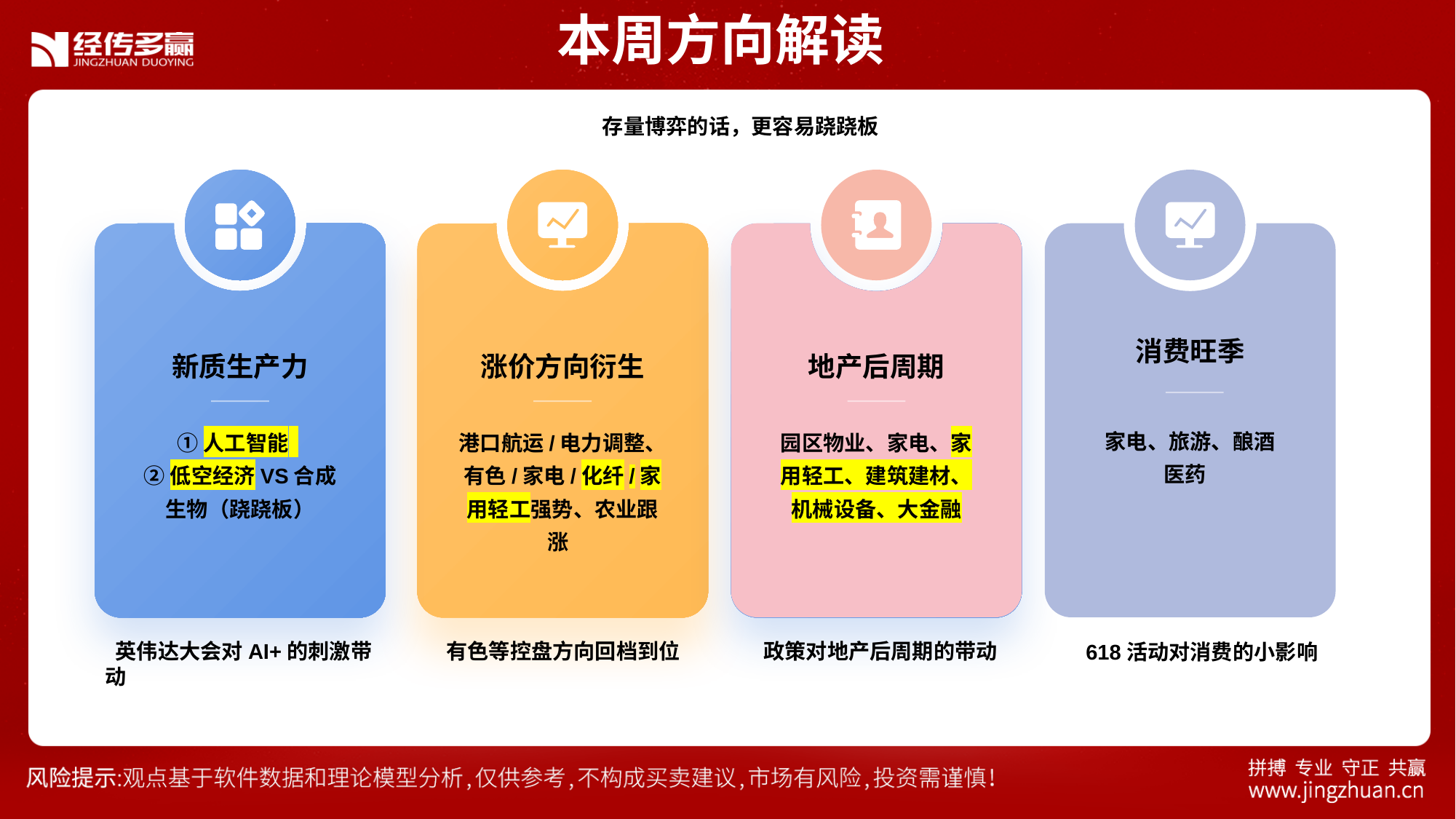

本周方向解读
存量博弈的话，更容易跷跷板

消费旺季
新质生产力
涨价方向衍生
地产后周期
家电、旅游、酿酒
医药

①人工智能
②低空经济VS合成生物（跷跷板）
港口航运/电力调整、有色/家电/化纤/家用轻工强势、农业跟涨

园区物业、家电、家用轻工、建筑建材、机械设备、大金融

 英伟达大会对AI+的刺激带动
 有色等控盘方向回档到位
政策对地产后周期的带动
618活动对消费的小影响